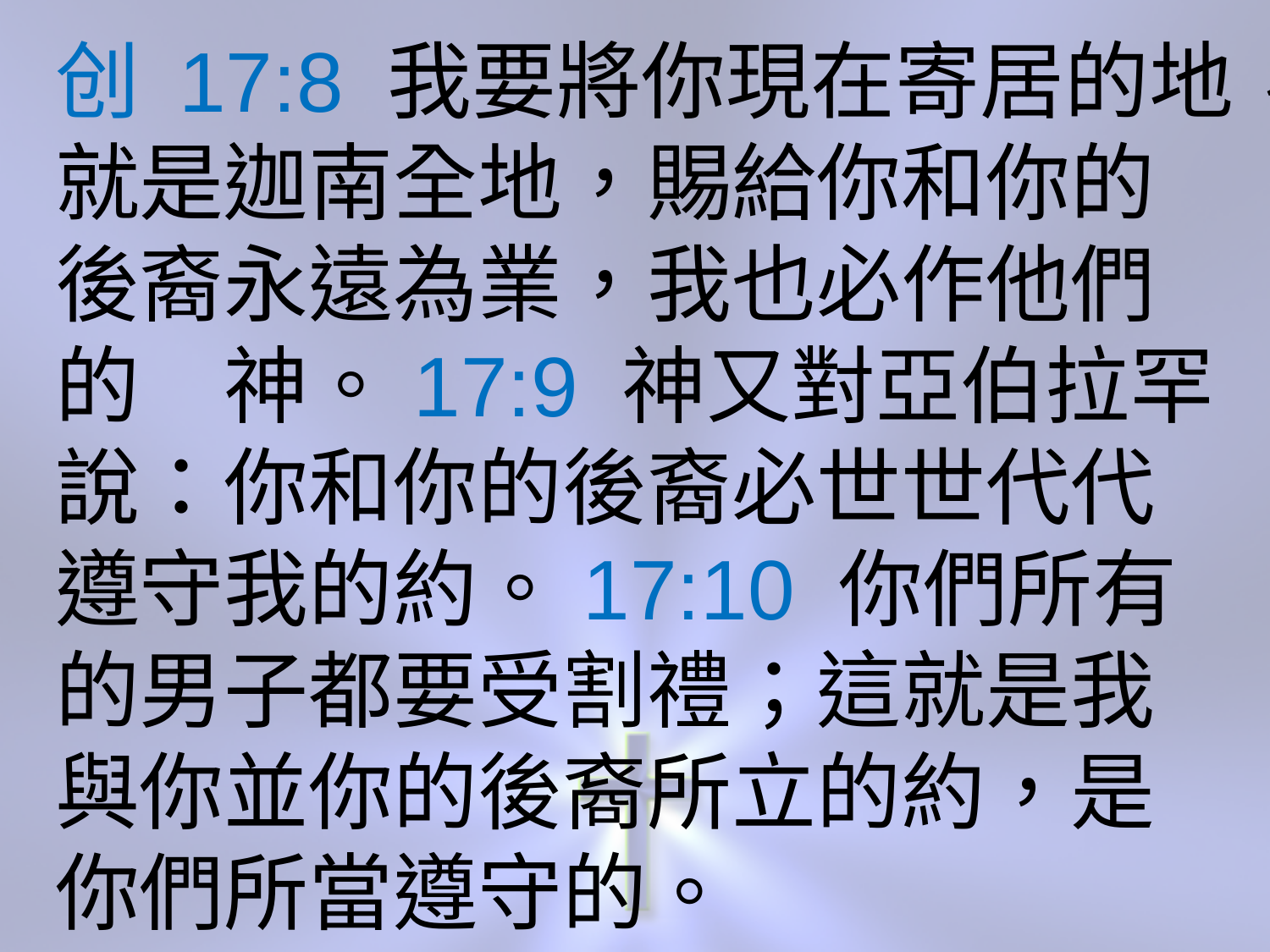

创 17:8 我要將你現在寄居的地，就是迦南全地，賜給你和你的後裔永遠為業，我也必作他們的　神。17:9 神又對亞伯拉罕說：你和你的後裔必世世代代遵守我的約。17:10 你們所有的男子都要受割禮；這就是我與你並你的後裔所立的約，是你們所當遵守的。